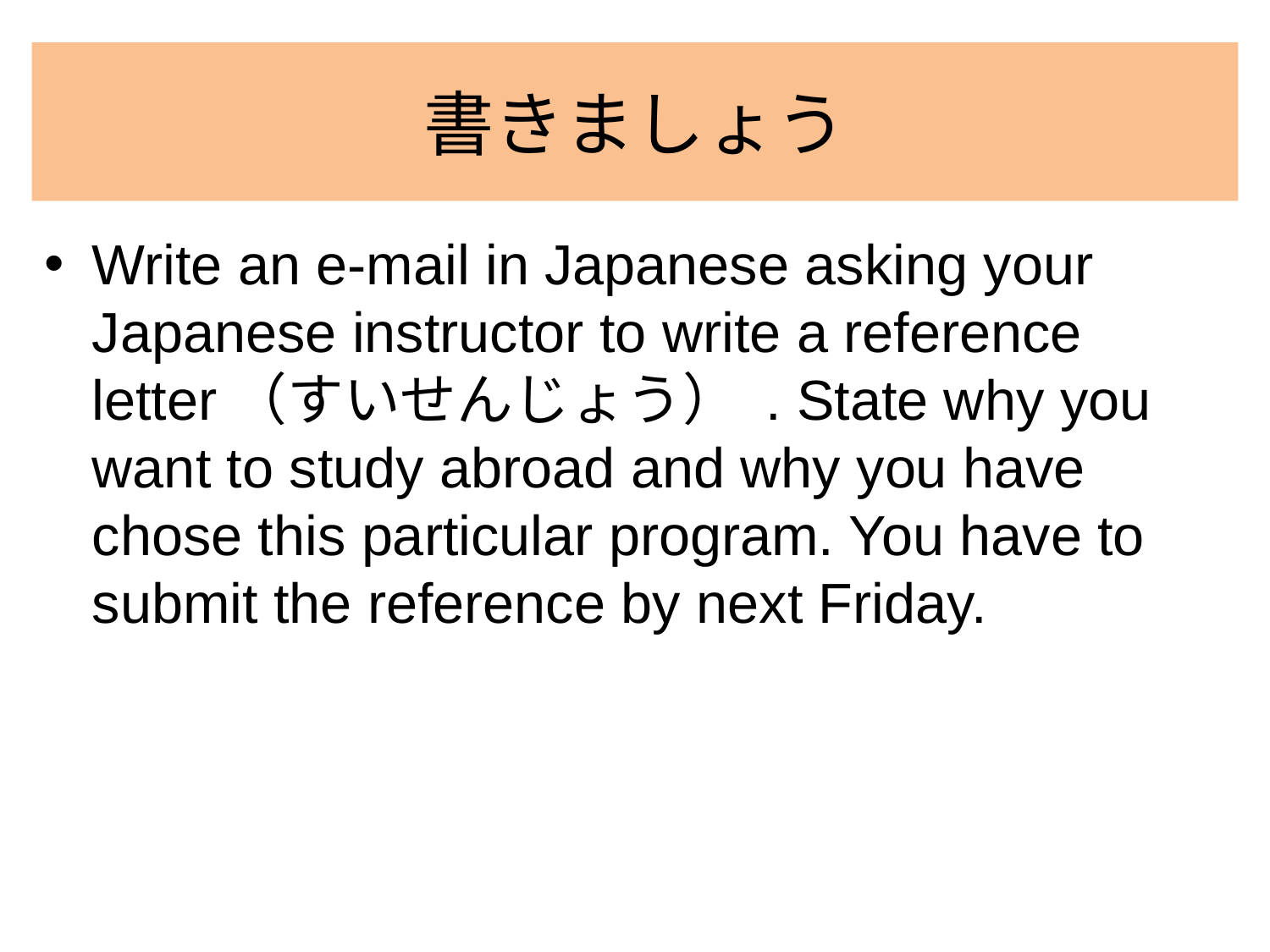

# 書きましょう
Write an e-mail in Japanese asking your Japanese instructor to write a reference letter（すいせんじょう） . State why you want to study abroad and why you have chose this particular program. You have to submit the reference by next Friday.